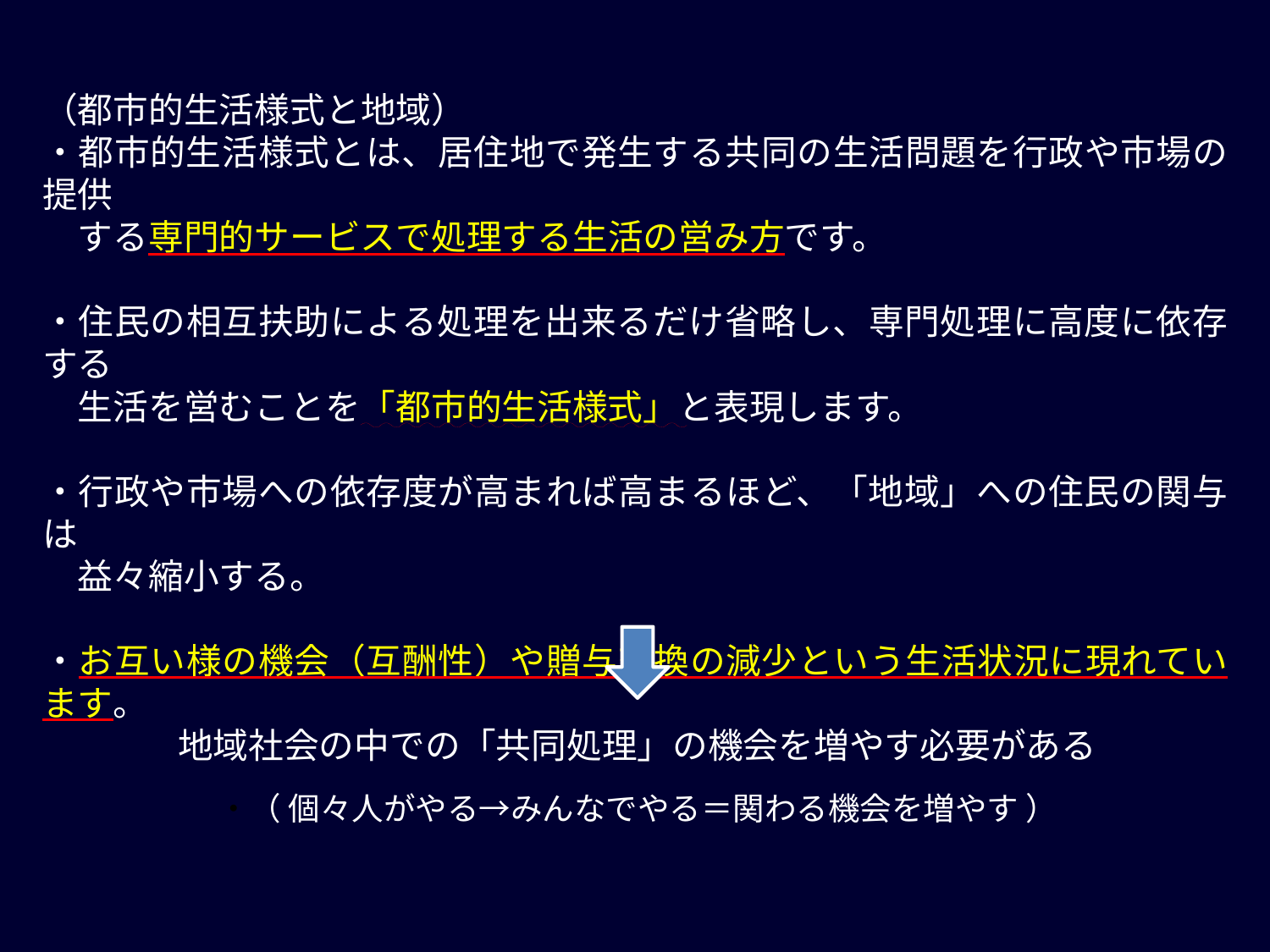

（都市的生活様式と地域）
・都市的生活様式とは、居住地で発生する共同の生活問題を行政や市場の提供
　する専門的サービスで処理する生活の営み方です。

・住民の相互扶助による処理を出来るだけ省略し、専門処理に高度に依存する
　生活を営むことを「都市的生活様式」と表現します。

・行政や市場への依存度が高まれば高まるほど、「地域」への住民の関与は
　益々縮小する。

・お互い様の機会（互酬性）や贈与交換の減少という生活状況に現れています。

地域社会の中での「共同処理」の機会を増やす必要がある
・（ 個々人がやる→みんなでやる＝関わる機会を増やす ）